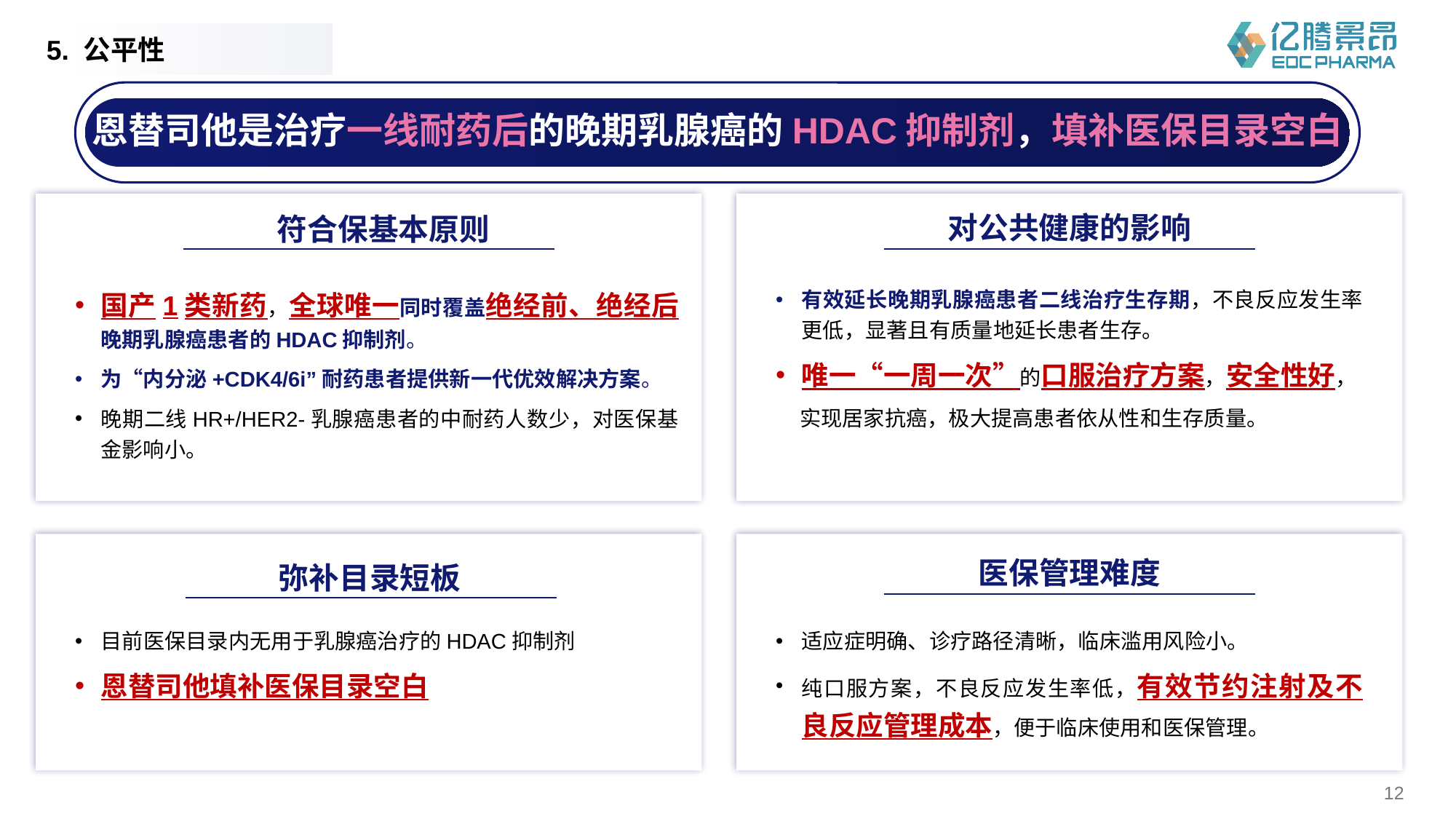

5. 公平性

恩替司他是治疗一线耐药后的晚期乳腺癌的HDAC抑制剂，填补医保目录空白

对公共健康的影响

符合保基本原则

有效延长晚期乳腺癌患者二线治疗生存期，不良反应发生率更低，显著且有质量地延长患者生存。
唯一“一周一次”的口服治疗方案，安全性好，
    实现居家抗癌，极大提高患者依从性和生存质量。
国产1类新药，全球唯一同时覆盖绝经前、绝经后晚期乳腺癌患者的HDAC抑制剂。
为“内分泌+CDK4/6i”耐药患者提供新一代优效解决方案。
晚期二线HR+/HER2-乳腺癌患者的中耐药人数少，对医保基金影响小。

医保管理难度

弥补目录短板

目前医保目录内无用于乳腺癌治疗的HDAC抑制剂
恩替司他填补医保目录空白
适应症明确、诊疗路径清晰，临床滥用风险小。
纯口服方案，不良反应发生率低，有效节约注射及不良反应管理成本，便于临床使用和医保管理。
12